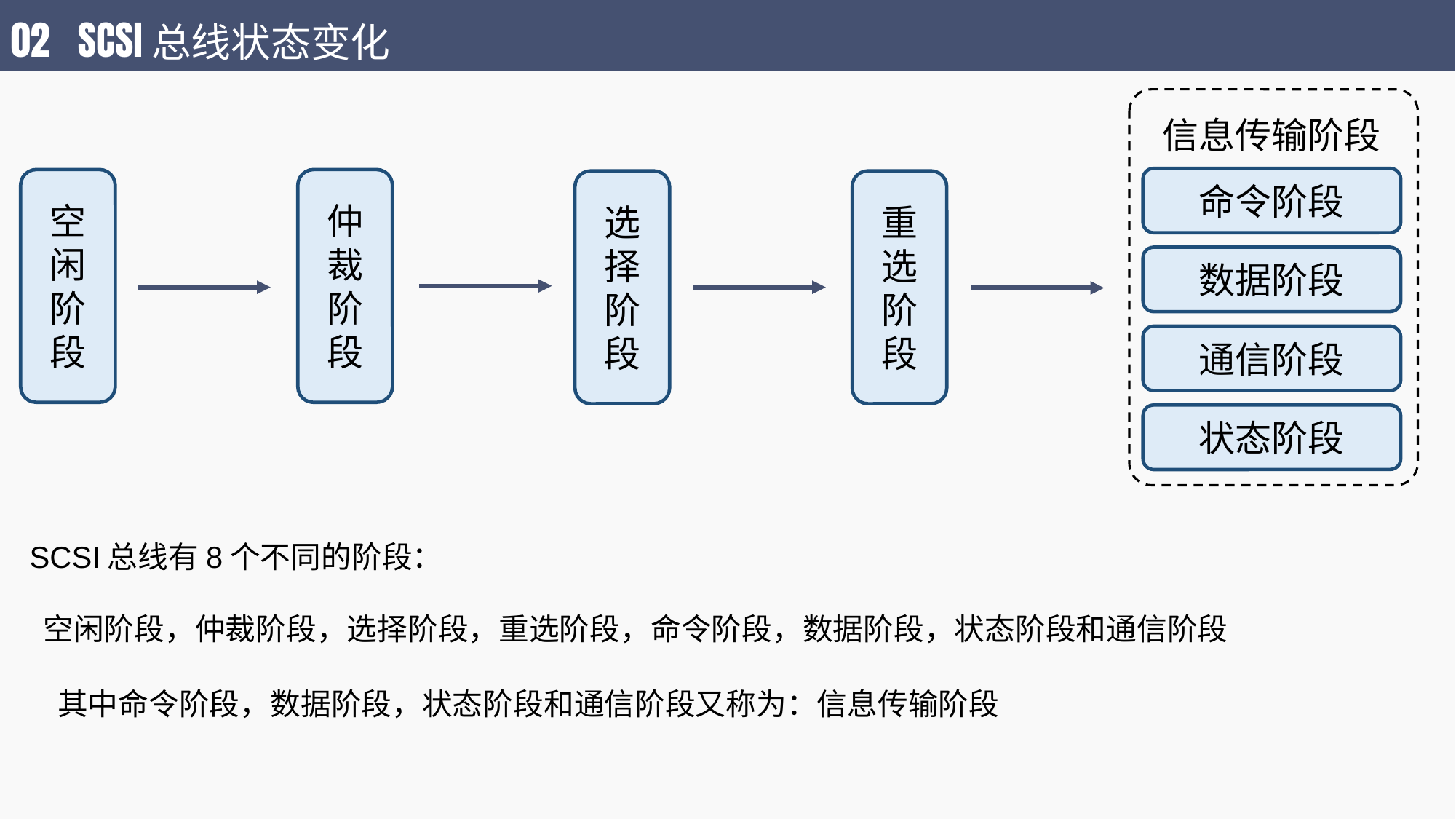

02   SCSI总线状态变化

信息传输阶段
命令阶段
数据阶段
通信阶段
状态阶段
空闲阶段
仲裁阶段
选择阶段
重选阶段
SCSI总线有8个不同的阶段：
空闲阶段，仲裁阶段，选择阶段，重选阶段，命令阶段，数据阶段，状态阶段和通信阶段
其中命令阶段，数据阶段，状态阶段和通信阶段又称为：信息传输阶段